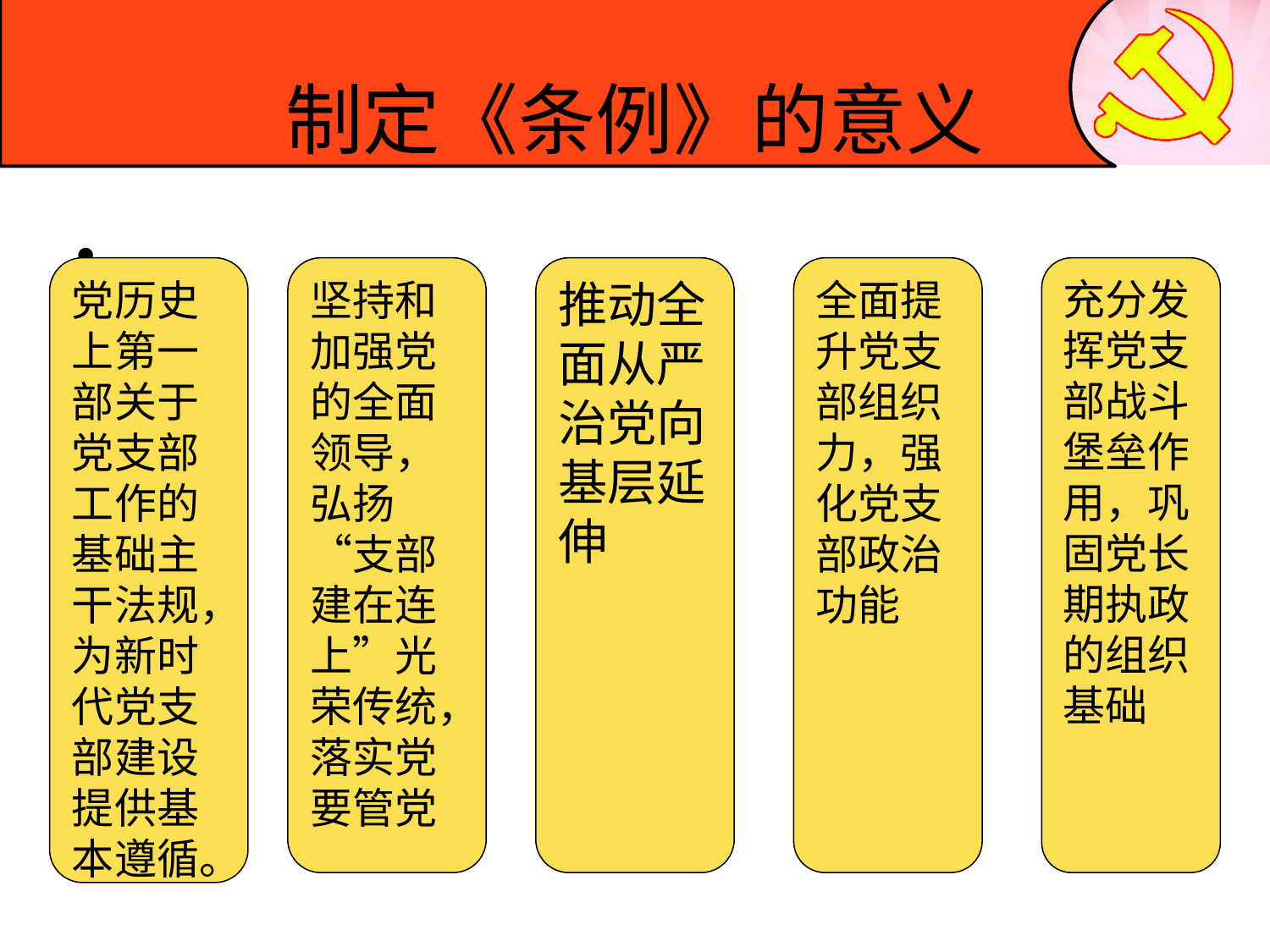

# 制定《条例》的意义

党历史上第一部关于党支部工作的基础主干法规，为新时代党支部建设提供基本遵循。
坚持和加强党的全面领导，弘扬“支部建在连上”光荣传统，落实党要管党
推动全面从严治党向基层延伸
全面提升党支部组织力，强化党支部政治功能
充分发挥党支部战斗堡垒作用，巩固党长期执政的组织基础